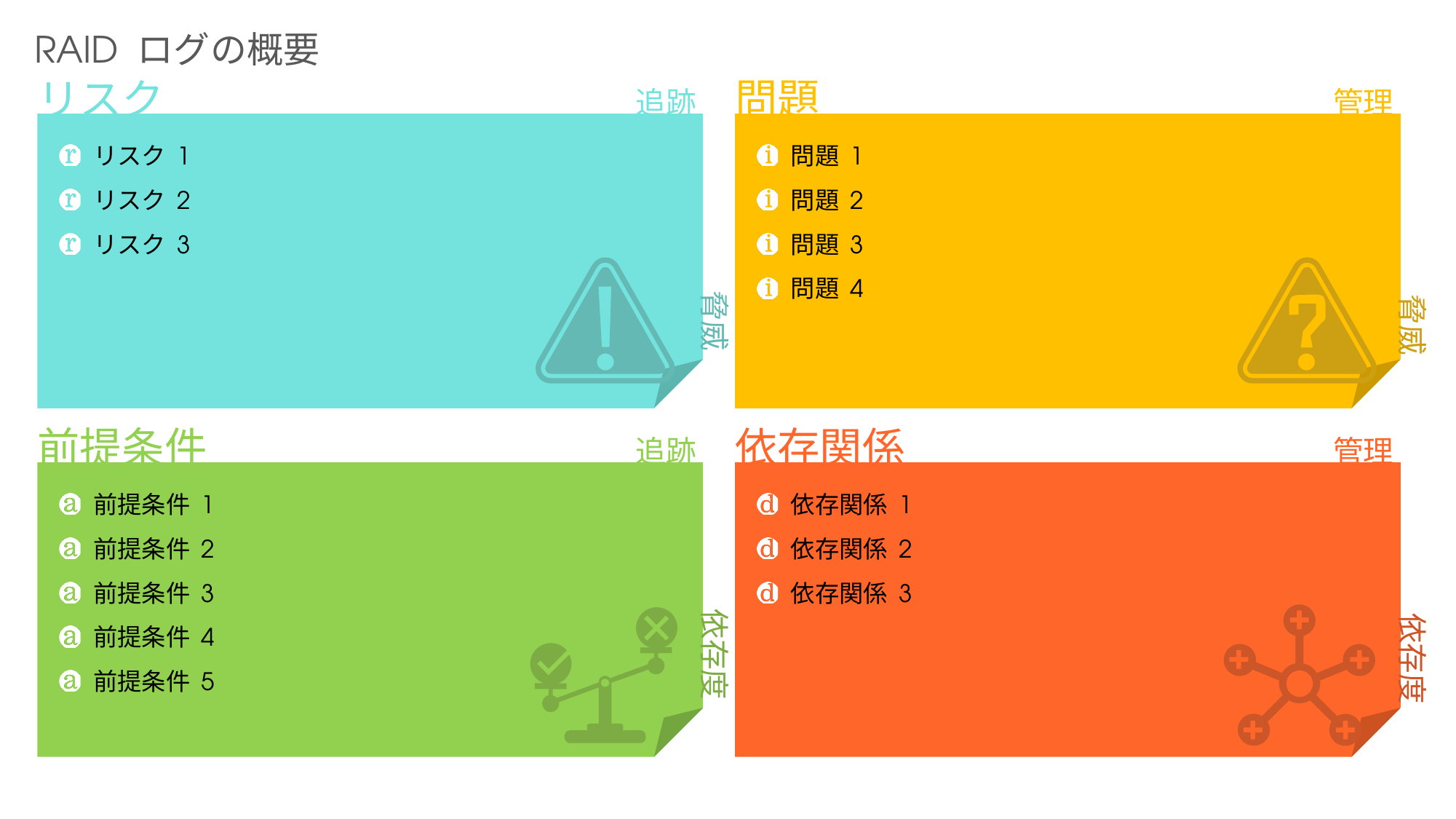

RAID ログの概要
リスク
問題
追跡
管理
リスク 1
リスク 2
リスク 3
問題 1
問題 2
問題 3
問題 4

脅威
脅威
前提条件
依存関係
追跡
管理
前提条件 1
前提条件 2
前提条件 3
前提条件 4
前提条件 5
依存関係 1
依存関係 2
依存関係 3
依存度

依存度